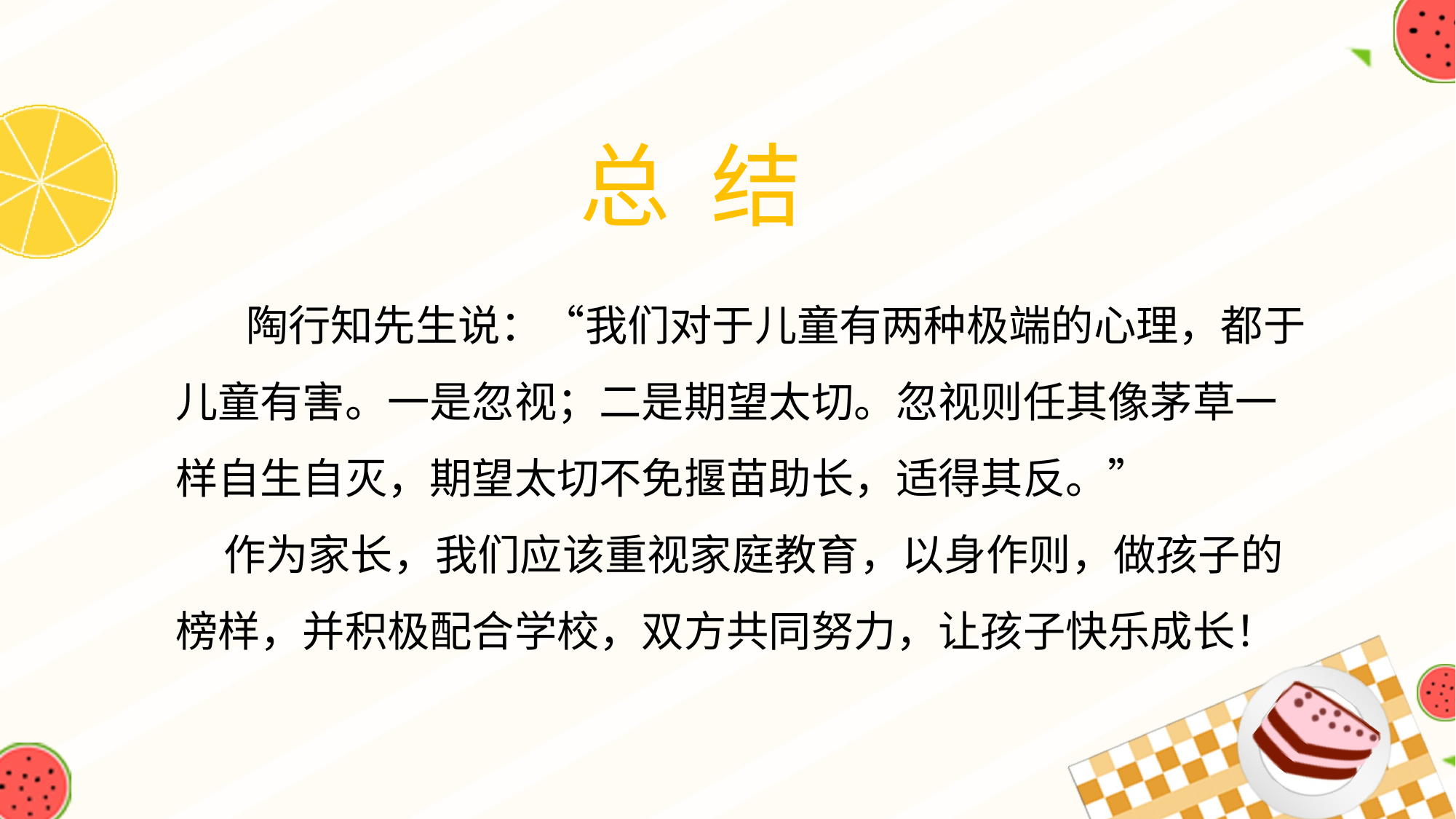

总  结
         陶行知先生说：“我们对于儿童有两种极端的心理，都于儿童有害。一是忽视；二是期望太切。忽视则任其像茅草一样自生自灭，期望太切不免揠苗助长，适得其反。”
    作为家长，我们应该重视家庭教育，以身作则，做孩子的榜样，并积极配合学校，双方共同努力，让孩子快乐成长！